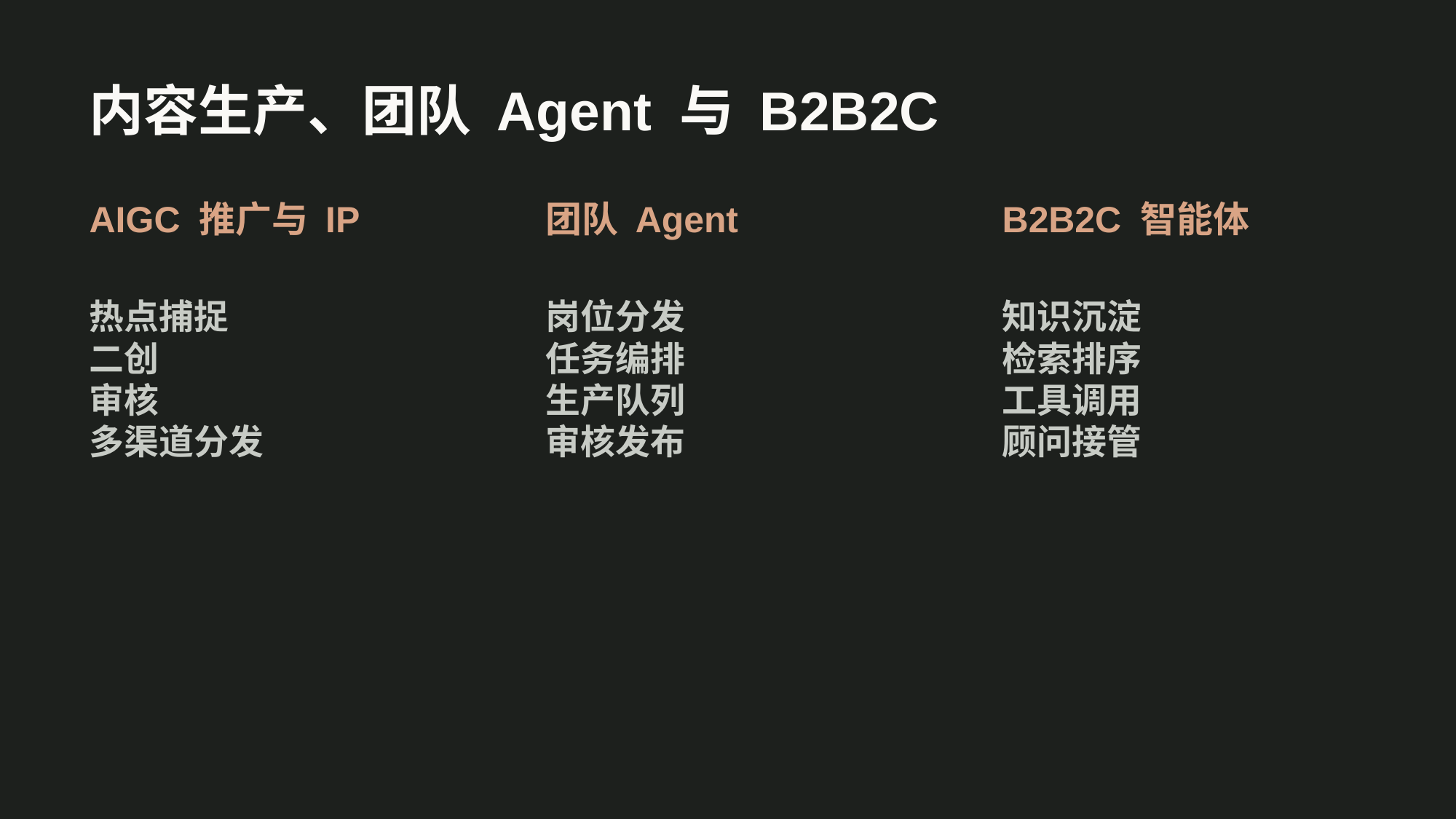

内容生产、团队 Agent 与 B2B2C
AIGC 推广与 IP
团队 Agent
B2B2C 智能体
热点捕捉
二创
审核
多渠道分发
岗位分发
任务编排
生产队列
审核发布
知识沉淀
检索排序
工具调用
顾问接管